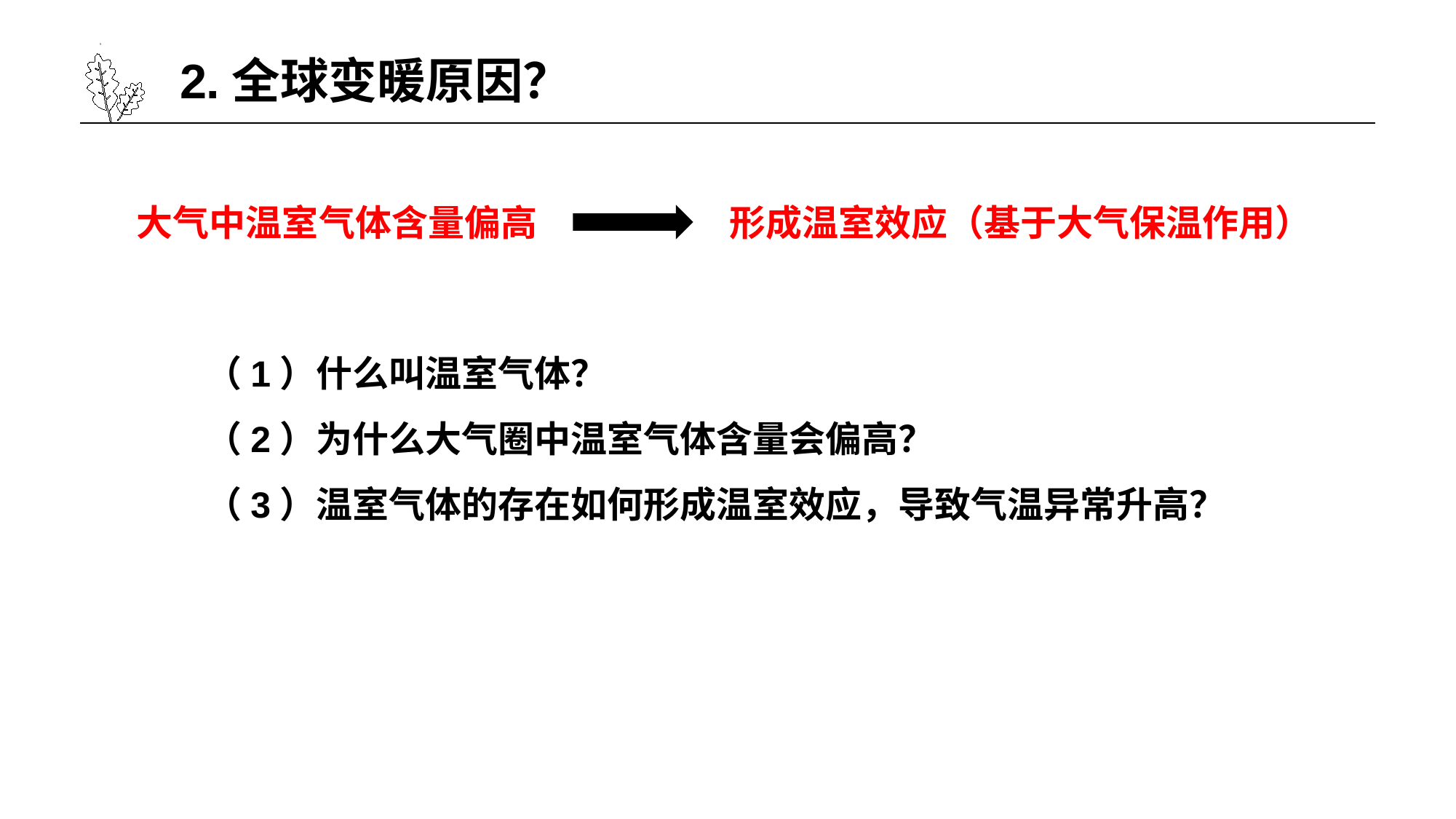

# 2.全球变暖原因？
大气中温室气体含量偏高
形成温室效应（基于大气保温作用）

（1）什么叫温室气体？
（2）为什么大气圈中温室气体含量会偏高？
（3）温室气体的存在如何形成温室效应，导致气温异常升高？